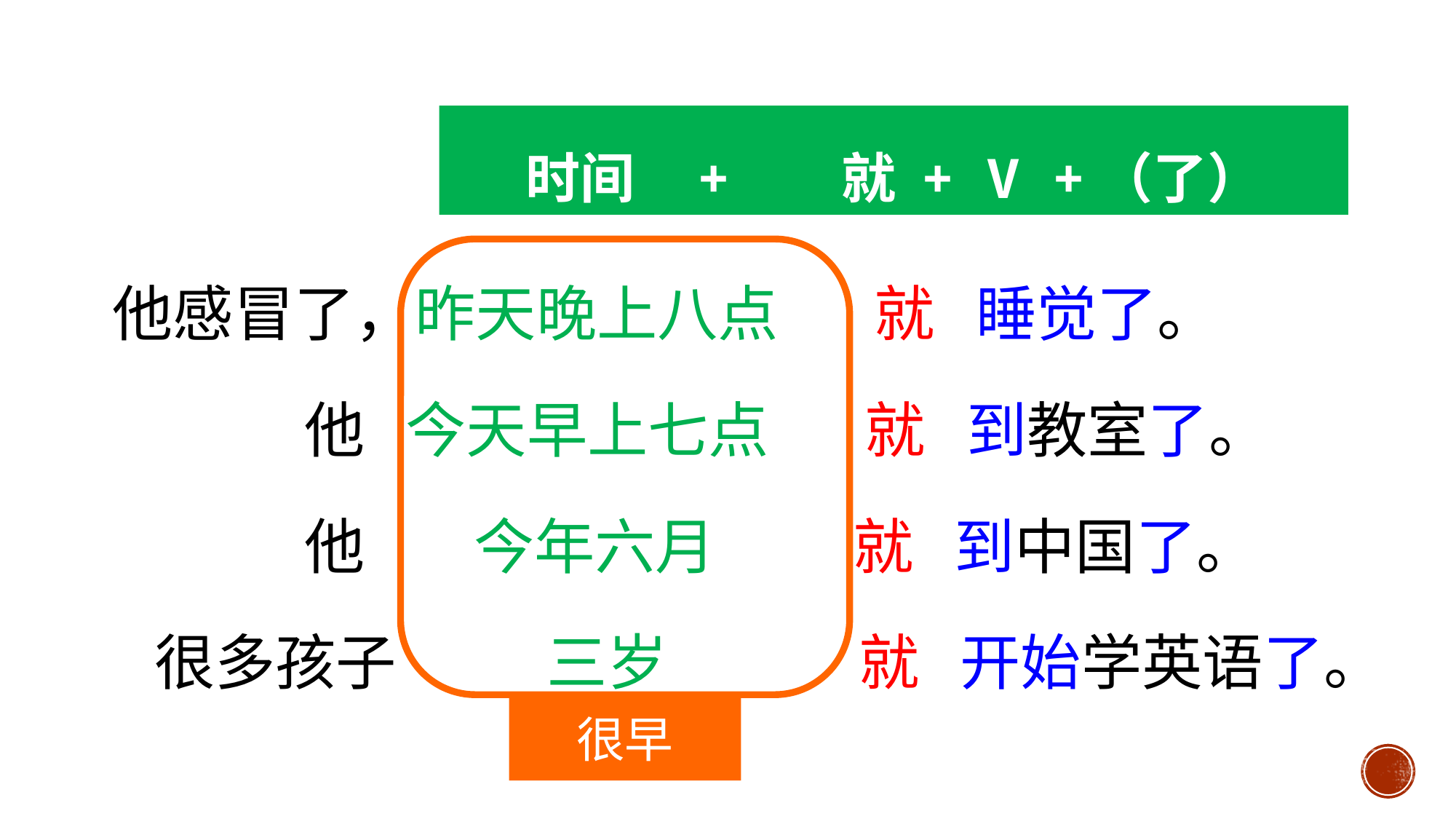

时间    +   就 + V +（了）
他感冒了，昨天晚上八点       就   睡觉了。
             他   今天早上七点       就   到教室了。
             他        今年六月          就   到中国了。
  很多孩子           三岁              就   开始学英语了。

很早